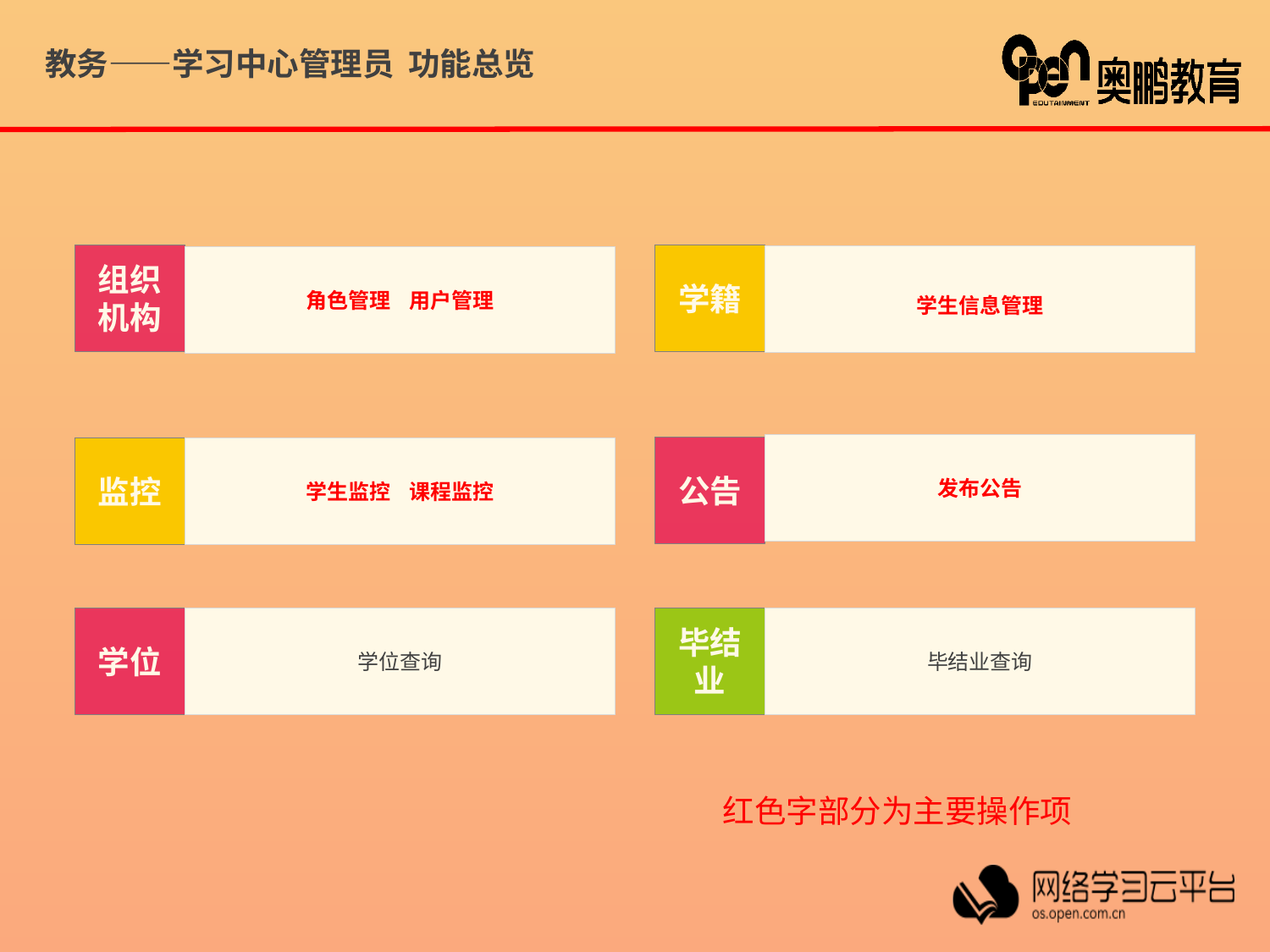

教务——学习中心管理员  功能总览
组织机构
学籍
学生信息管理
角色管理    用户管理
发布公告
公告
学生监控    课程监控
监控
学位查询
毕结业
毕结业查询
学位
红色字部分为主要操作项